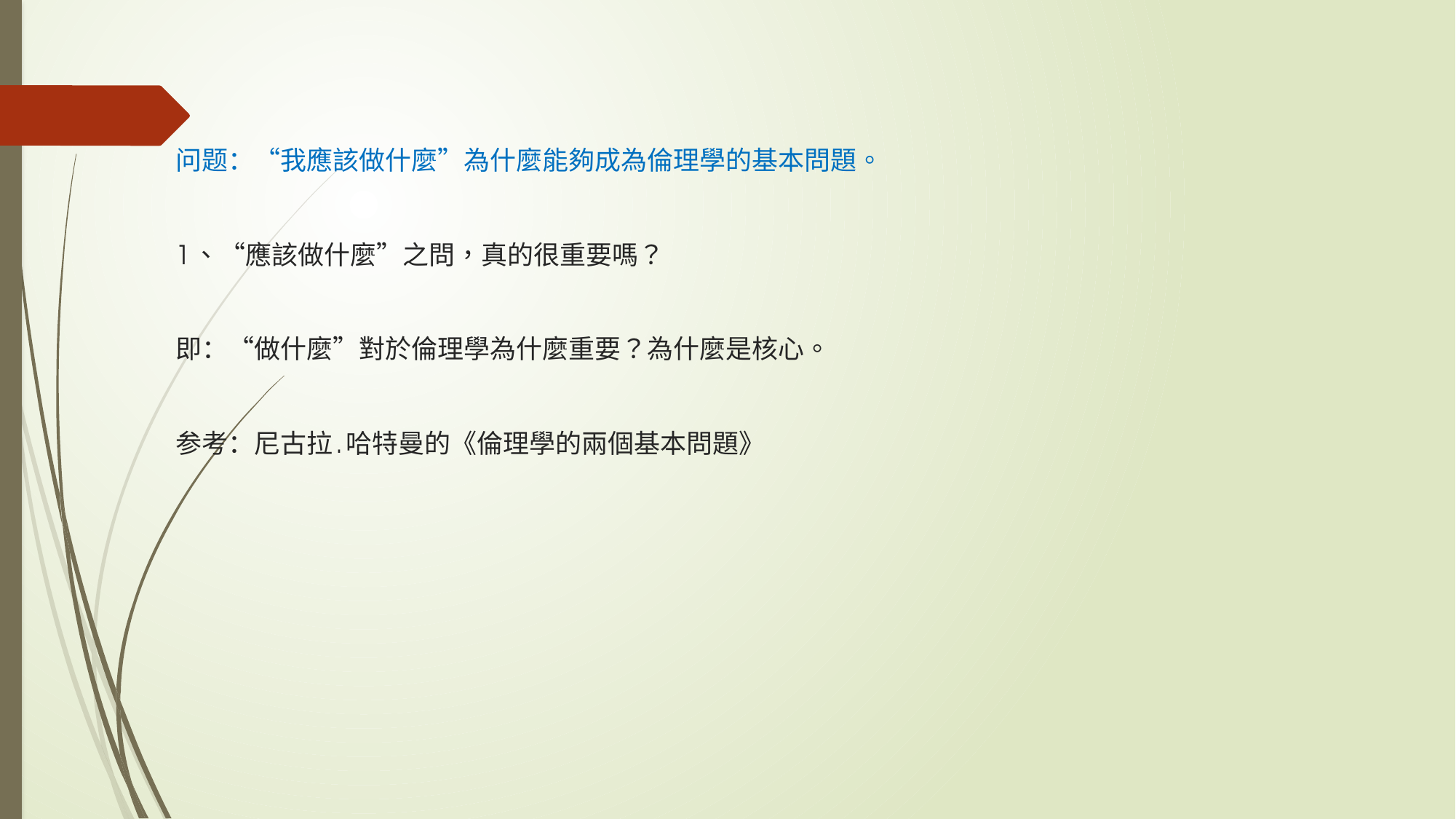

# 问题：“我應該做什麼”為什麼能夠成為倫理學的基本問題。   1、“應該做什麼”之問，真的很重要嗎？ 即：“做什麼”對於倫理學為什麼重要？為什麼是核心。 参考：尼古拉.哈特曼的《倫理學的兩個基本問題》